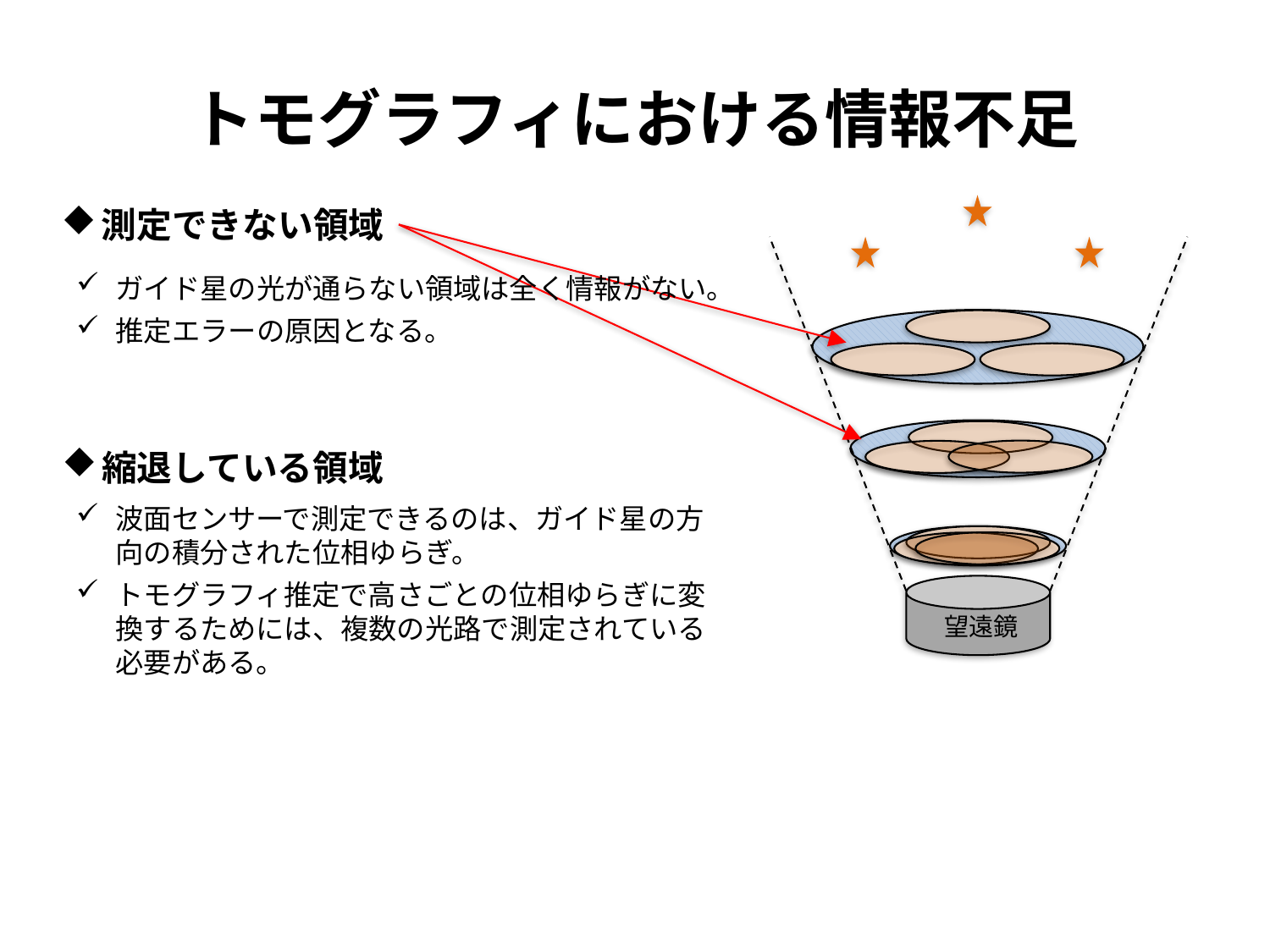

# トモグラフィにおける情報不足

測定できない領域
ガイド星の光が通らない領域は全く情報がない。
推定エラーの原因となる。
縮退している領域
波面センサーで測定できるのは、ガイド星の方向の積分された位相ゆらぎ。
トモグラフィ推定で高さごとの位相ゆらぎに変換するためには、複数の光路で測定されている必要がある。
望遠鏡